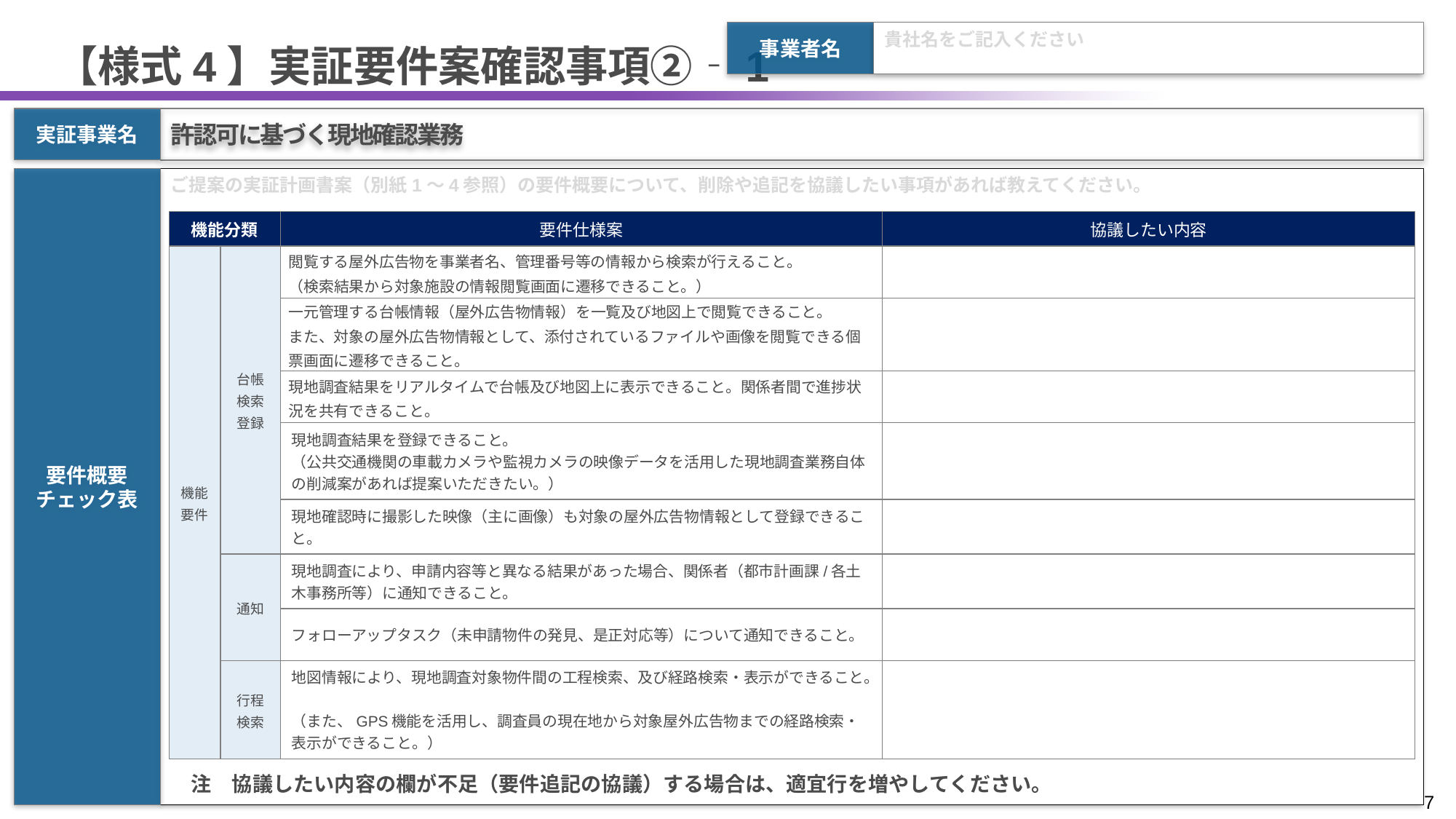

事業者名
貴社名をご記入ください
# 【様式4】実証要件案確認事項②‐1
許認可に基づく現地確認業務
実証事業名
ご提案の実証計画書案（別紙1～4参照）の要件概要について、削除や追記を協議したい事項があれば教えてください。
要件概要
チェック表
| 機能分類 |  | 要件仕様案 | 協議したい内容 |
| --- | --- | --- | --- |
| 機能 要件 | 台帳 検索 登録 | 閲覧する屋外広告物を事業者名、管理番号等の情報から検索が行えること。 （検索結果から対象施設の情報閲覧画面に遷移できること。） |  |
|  |  | 一元管理する台帳情報（屋外広告物情報）を一覧及び地図上で閲覧できること。 また、対象の屋外広告物情報として、添付されているファイルや画像を閲覧できる個票画面に遷移できること。 |  |
|  |  | 現地調査結果をリアルタイムで台帳及び地図上に表示できること。関係者間で進捗状況を共有できること。 |  |
|  |  | 現地調査結果を登録できること。 （公共交通機関の車載カメラや監視カメラの映像データを活用した現地調査業務自体の削減案があれば提案いただきたい。） |  |
|  |  | 現地確認時に撮影した映像（主に画像）も対象の屋外広告物情報として登録できること。 |  |
|  | 通知 | 現地調査により、申請内容等と異なる結果があった場合、関係者（都市計画課/各土木事務所等）に通知できること。 |  |
|  |  | フォローアップタスク（未申請物件の発見、是正対応等）について通知できること。 |  |
|  | 行程 検索 | 地図情報により、現地調査対象物件間の工程検索、及び経路検索・表示ができること。 （また、GPS機能を活用し、調査員の現在地から対象屋外広告物までの経路検索・表示ができること。） |  |
注　協議したい内容の欄が不足（要件追記の協議）する場合は、適宜行を増やしてください。